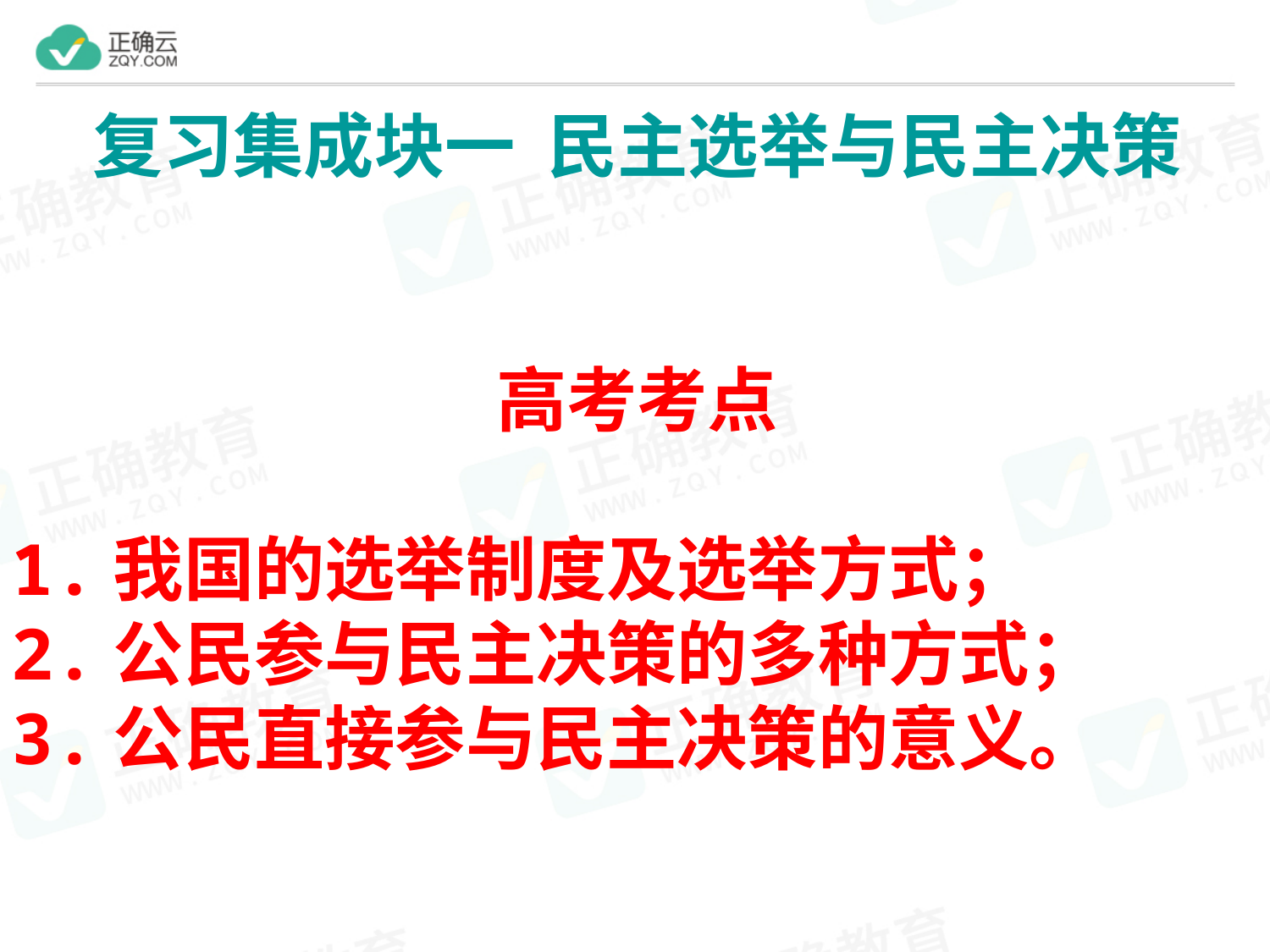

复习集成块一  民主选举与民主决策

高考考点

1.我国的选举制度及选举方式；
2.公民参与民主决策的多种方式；
3.公民直接参与民主决策的意义。